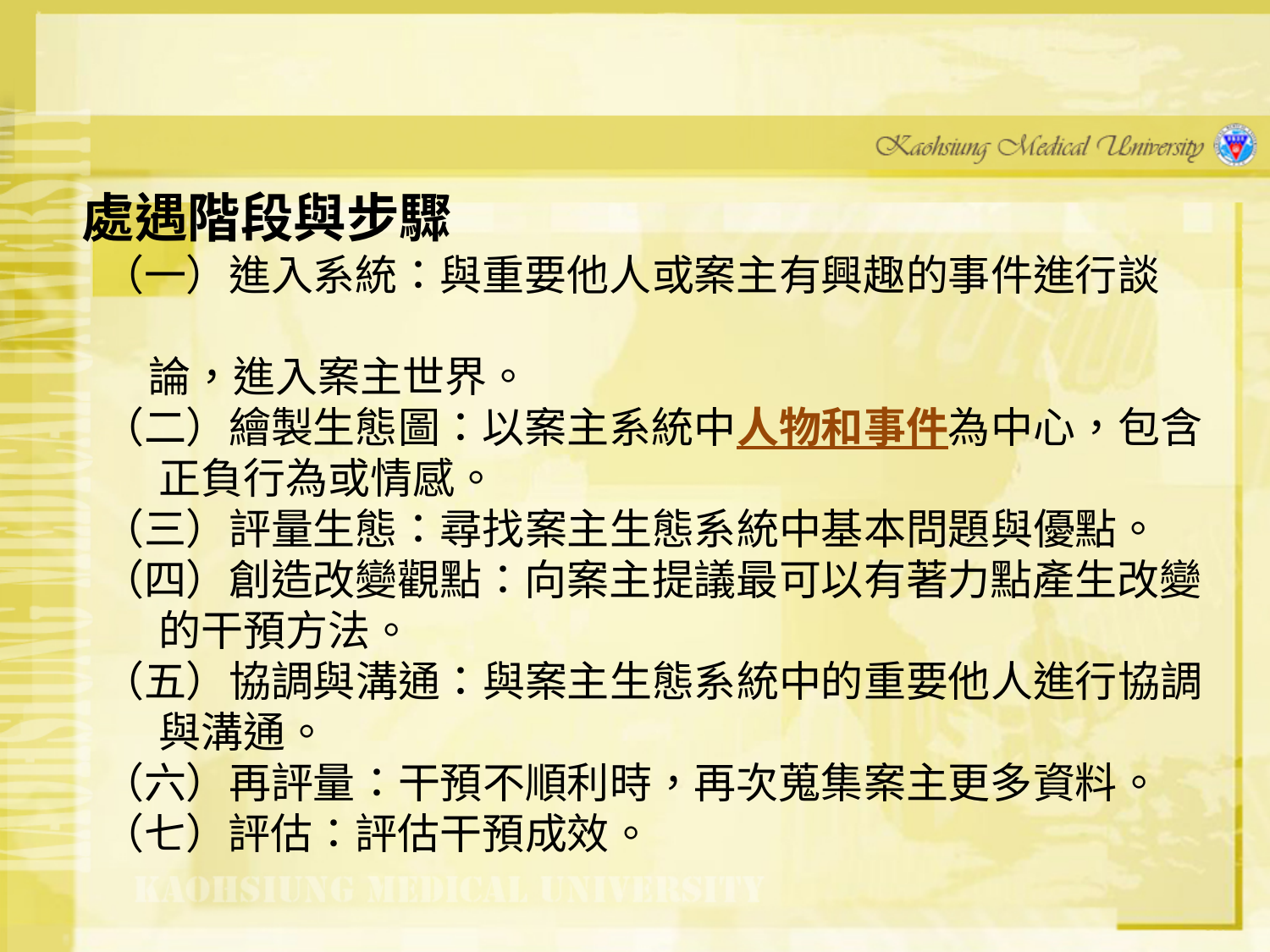

#
處遇階段與步驟
 （一）進入系統：與重要他人或案主有興趣的事件進行談
       論，進入案主世界。
 （二）繪製生態圖：以案主系統中人物和事件為中心，包含
       正負行為或情感。
 （三）評量生態：尋找案主生態系統中基本問題與優點。
 （四）創造改變觀點：向案主提議最可以有著力點產生改變
       的干預方法。
 （五）協調與溝通：與案主生態系統中的重要他人進行協調
       與溝通。
 （六）再評量：干預不順利時，再次蒐集案主更多資料。
 （七）評估：評估干預成效。